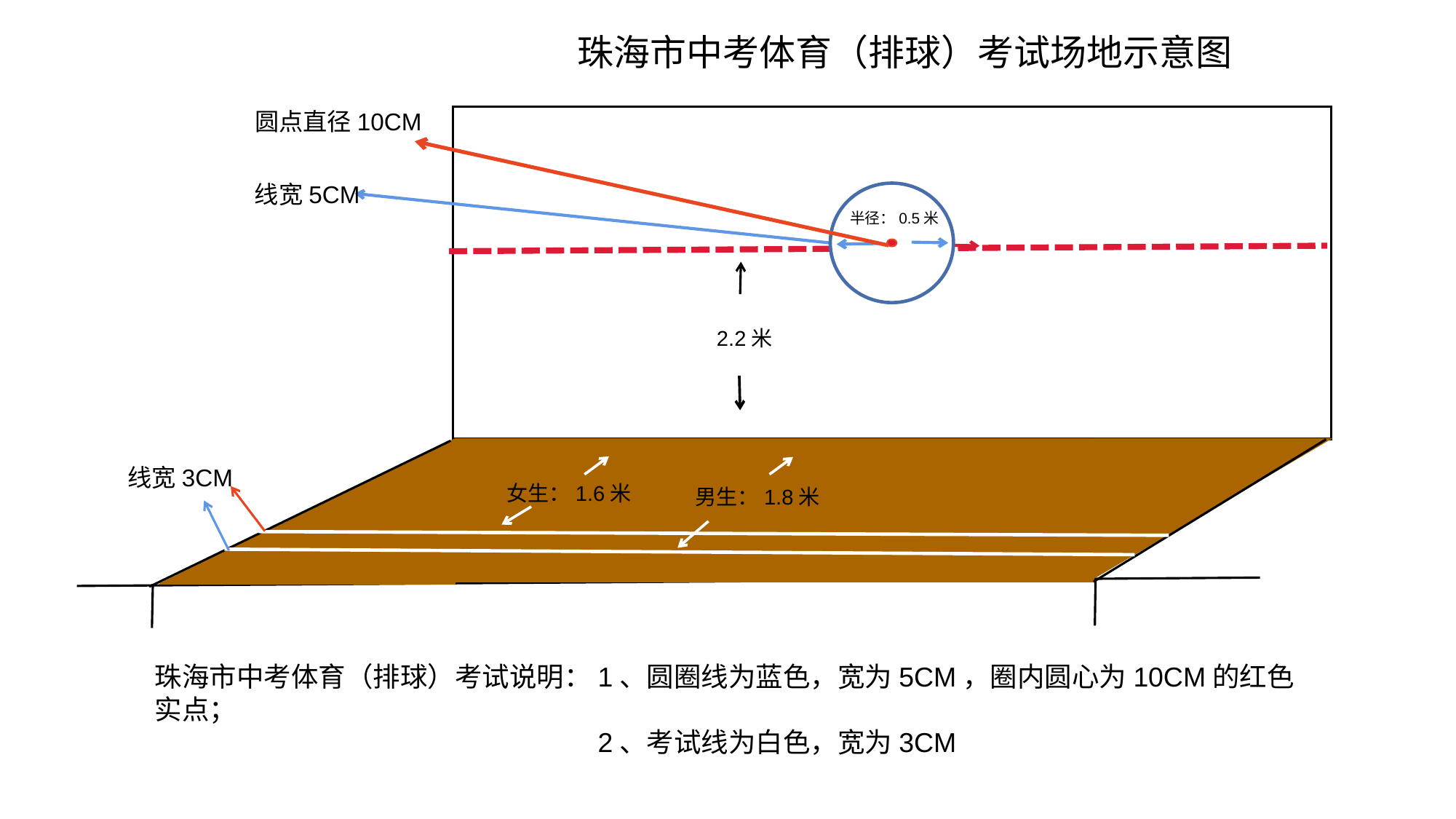

珠海市中考体育（排球）考试场地示意图
圆点直径10CM

线宽5CM

半径：0.5米

2.2米

线宽3CM
女生：1.6米
男生：1.8米
珠海市中考体育（排球）考试说明：1、圆圈线为蓝色，宽为5CM，圈内圆心为10CM的红色实点；
                                                          2、考试线为白色，宽为3CM